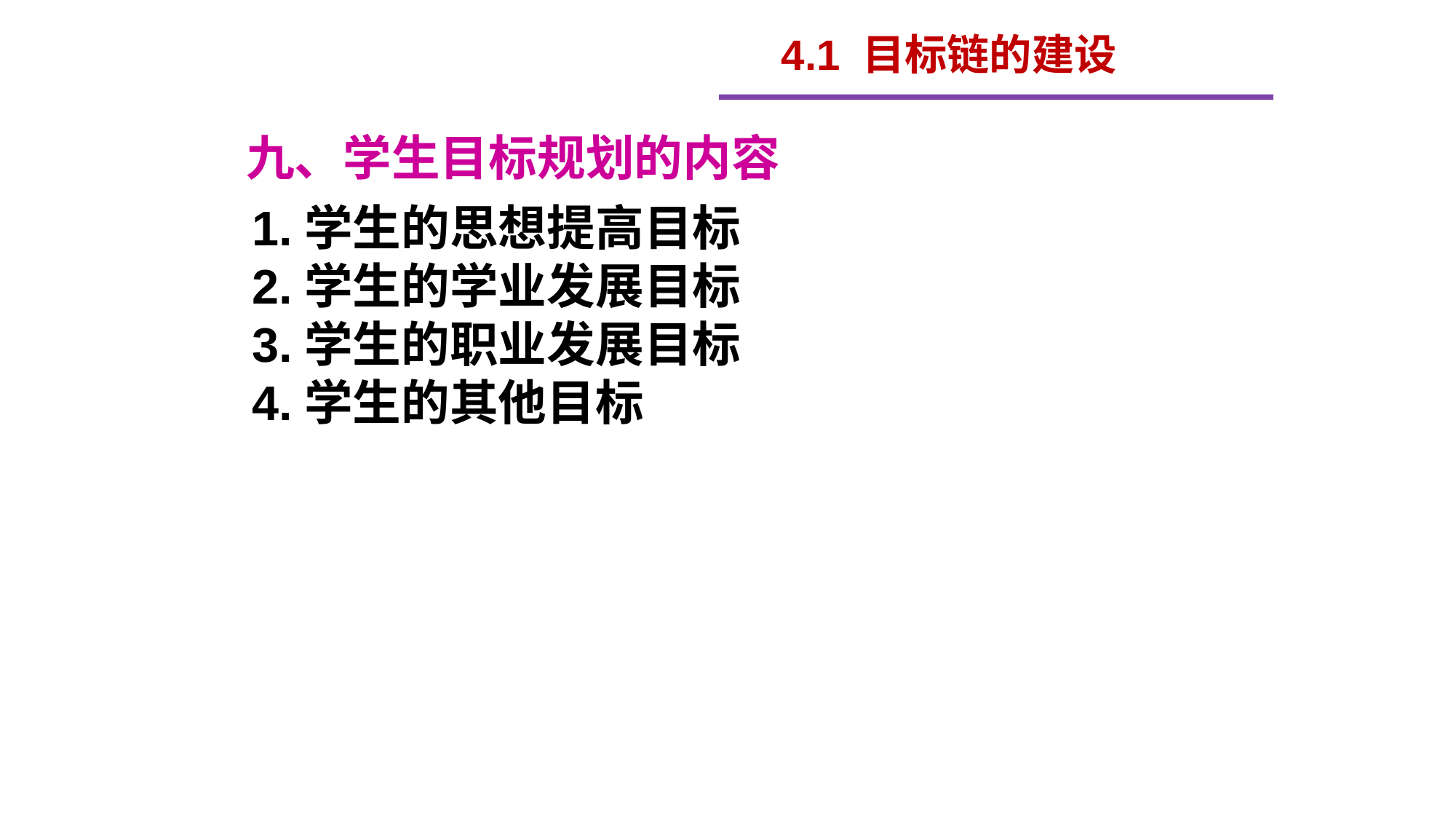

4.1 目标链的建设

   九、学生目标规划的内容
1.学生的思想提高目标
2.学生的学业发展目标
3.学生的职业发展目标
4.学生的其他目标